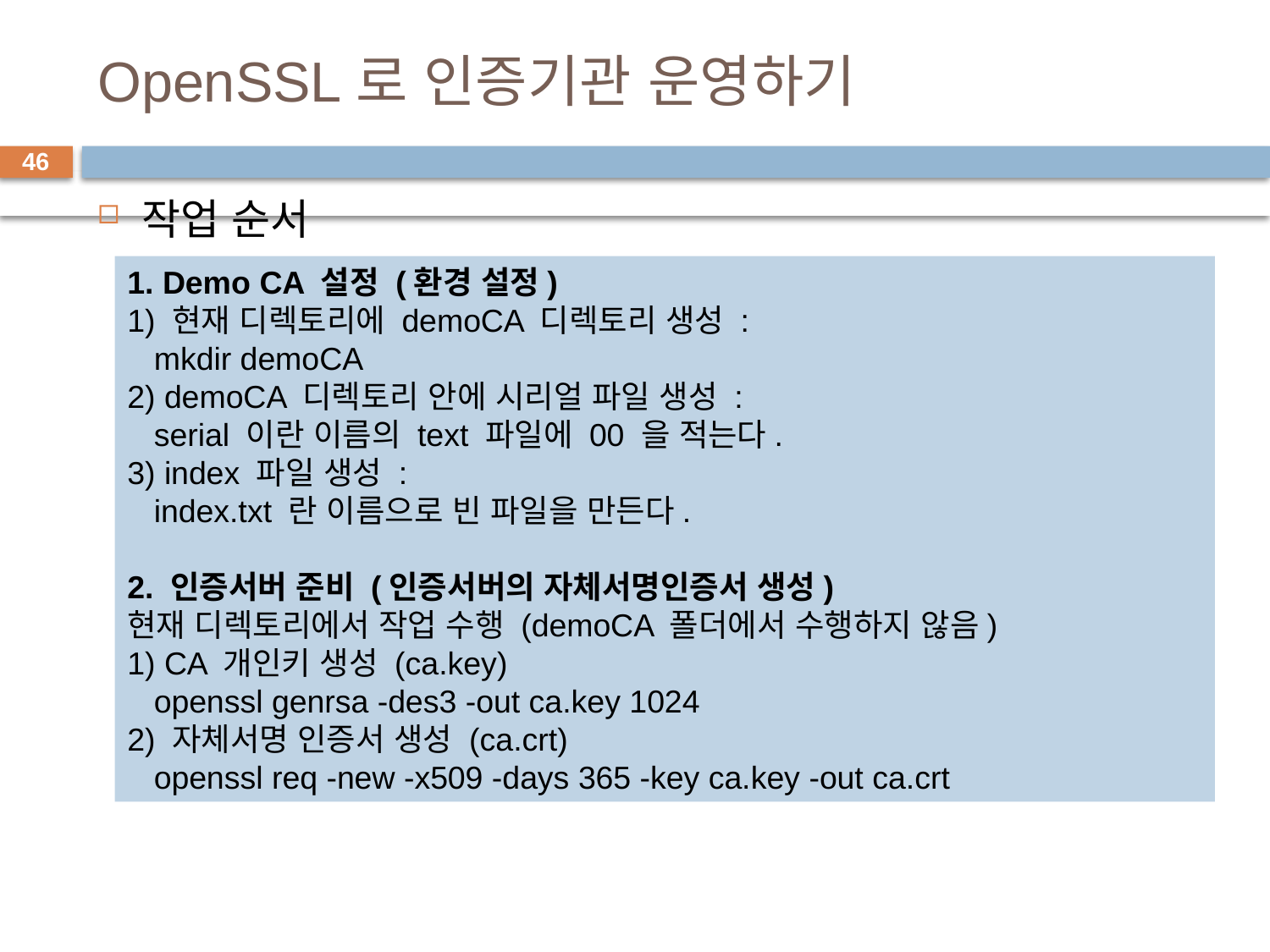

# OpenSSL로 인증기관 운영하기
46
작업 순서
1. Demo CA 설정 (환경 설정)
1) 현재 디렉토리에 demoCA 디렉토리 생성 :
   mkdir demoCA
2) demoCA 디렉토리 안에 시리얼 파일 생성 :
   serial 이란 이름의 text 파일에 00 을 적는다.
3) index 파일 생성 :
   index.txt 란 이름으로 빈 파일을 만든다.

2. 인증서버 준비 (인증서버의 자체서명인증서 생성)
현재 디렉토리에서 작업 수행 (demoCA 폴더에서 수행하지 않음)
1) CA 개인키 생성 (ca.key)
   openssl genrsa -des3 -out ca.key 1024 
2) 자체서명 인증서 생성 (ca.crt)
   openssl req -new -x509 -days 365 -key ca.key -out ca.crt